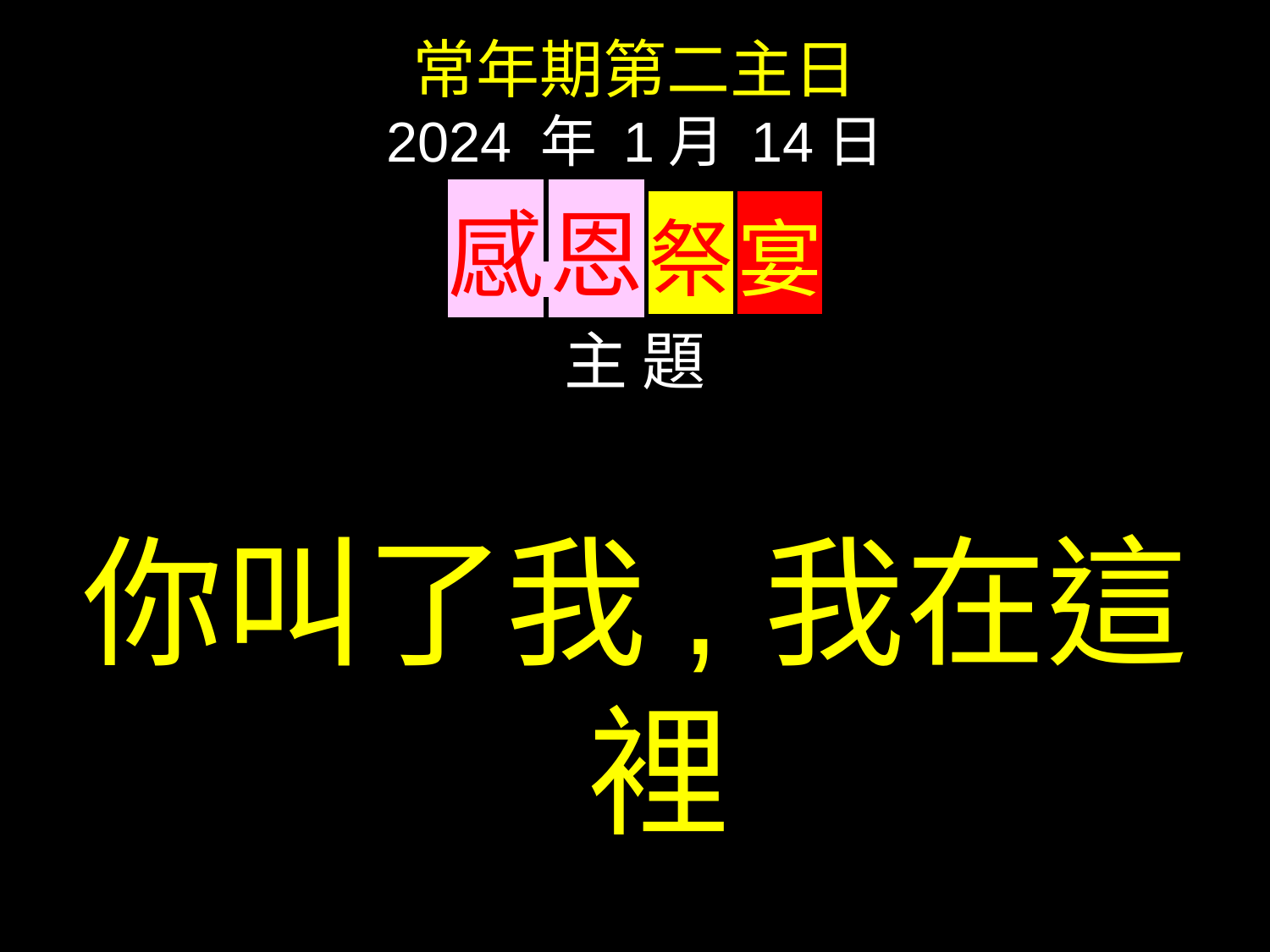

常年期第二主日
2024 年 1月 14日
感 恩 祭 宴

主 題

你叫了我, 我在這裡